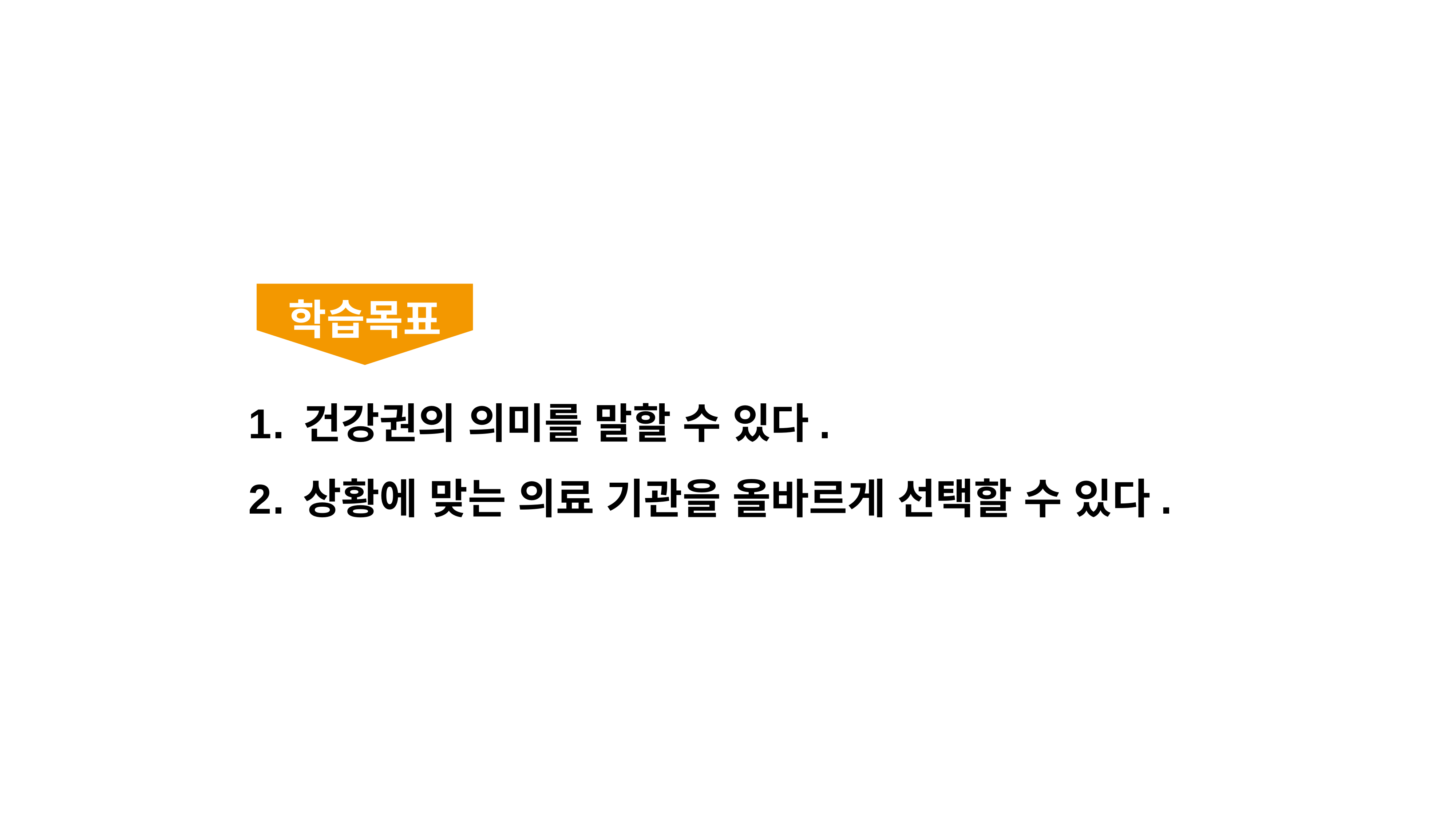

학습목표
건강권의 의미를 말할 수 있다.
상황에 맞는 의료 기관을 올바르게 선택할 수 있다.